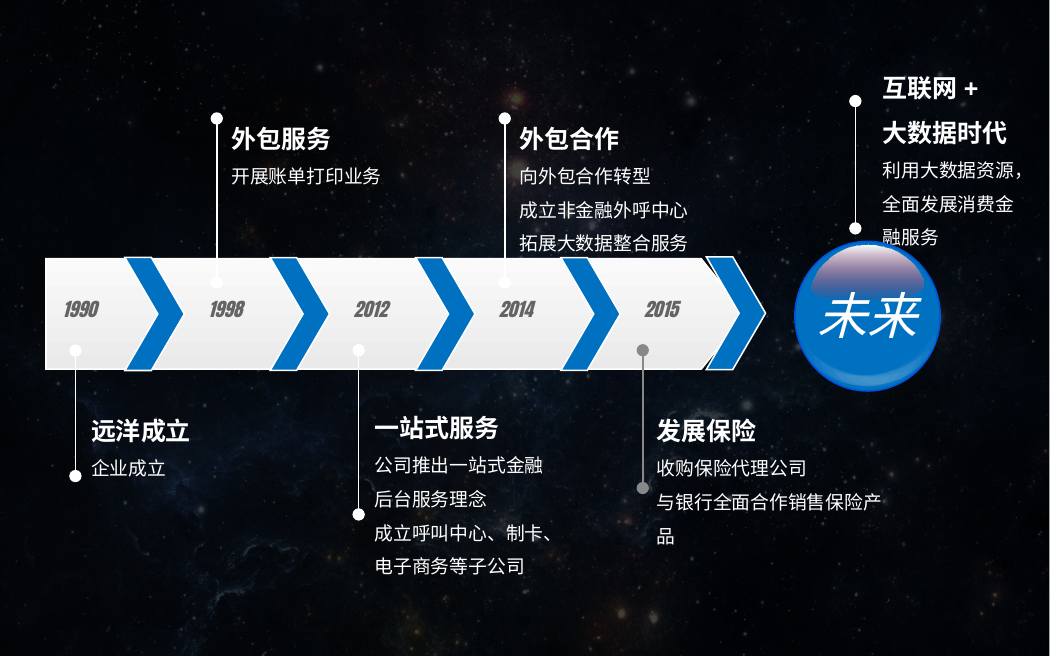

互联网+
大数据时代
利用大数据资源，全面发展消费金融服务
外包服务
开展账单打印业务
外包合作
向外包合作转型
成立非金融外呼中心
拓展大数据整合服务

未来

1998
2012
2014
2015
1990

一站式服务
公司推出一站式金融后台服务理念
成立呼叫中心、制卡、电子商务等子公司
发展保险
收购保险代理公司
与银行全面合作销售保险产品
远洋成立
企业成立